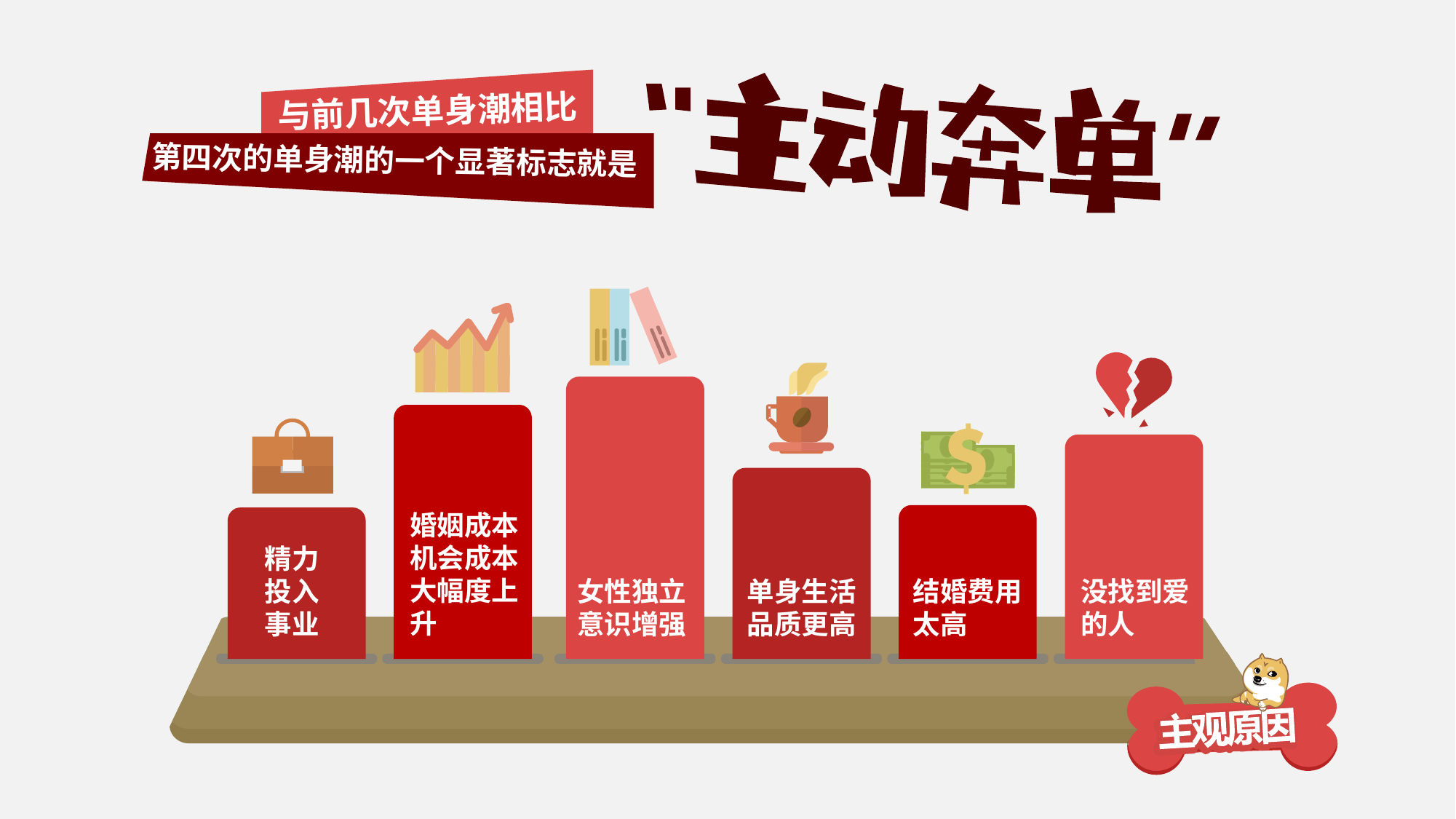

与前几次单身潮相比

第四次的单身潮的一个显著标志就是

婚姻成本机会成本大幅度上升
精力
投入
事业
结婚费用太高
没找到爱的人
女性独立意识增强
单身生活品质更高